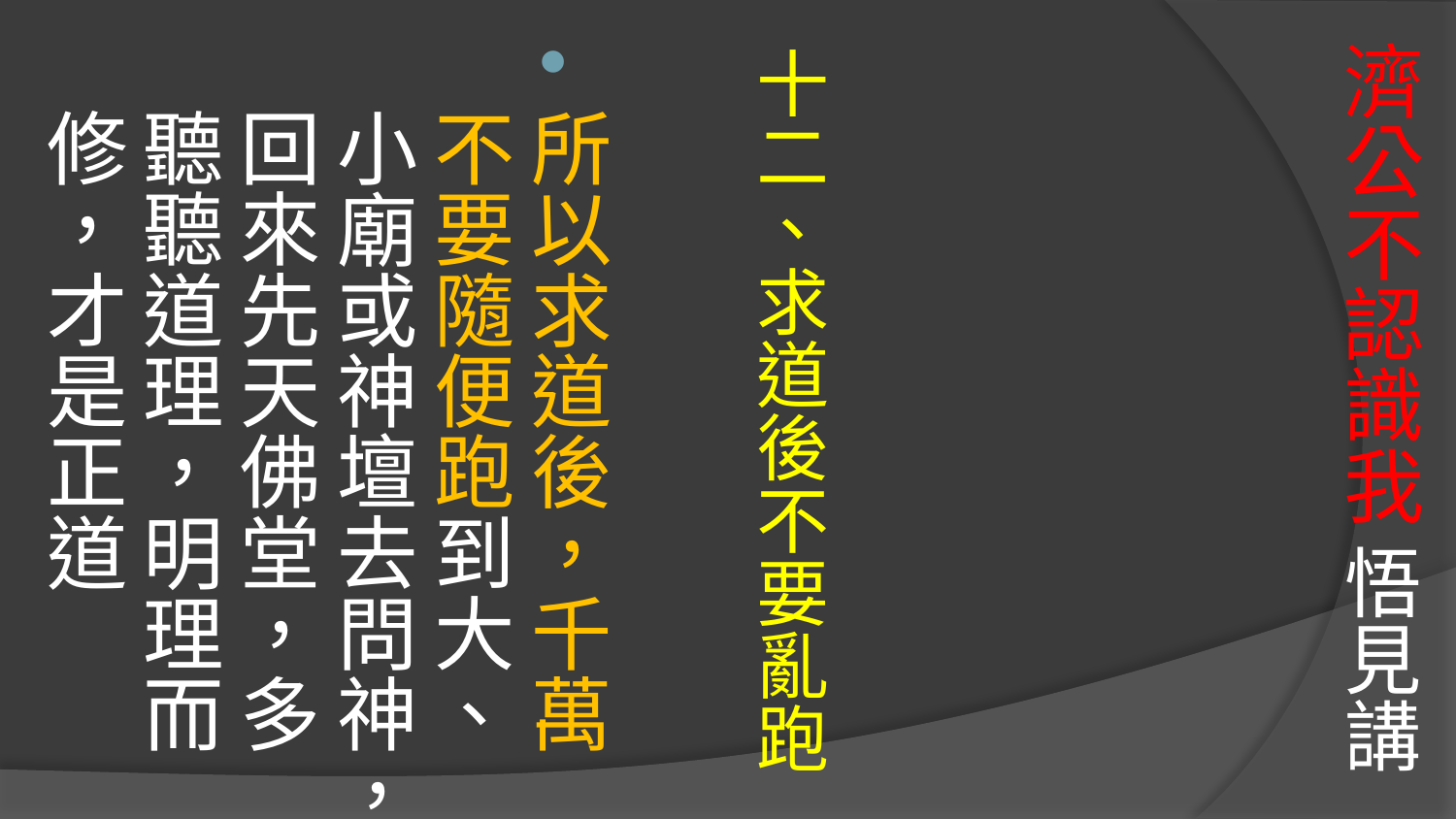

# 濟公不認識我 悟見講
十二、求道後不要亂跑

所以求道後，千萬不要隨便跑到大、小廟或神壇去問神，回來先天佛堂，多聽聽道理，明理而修，才是正道